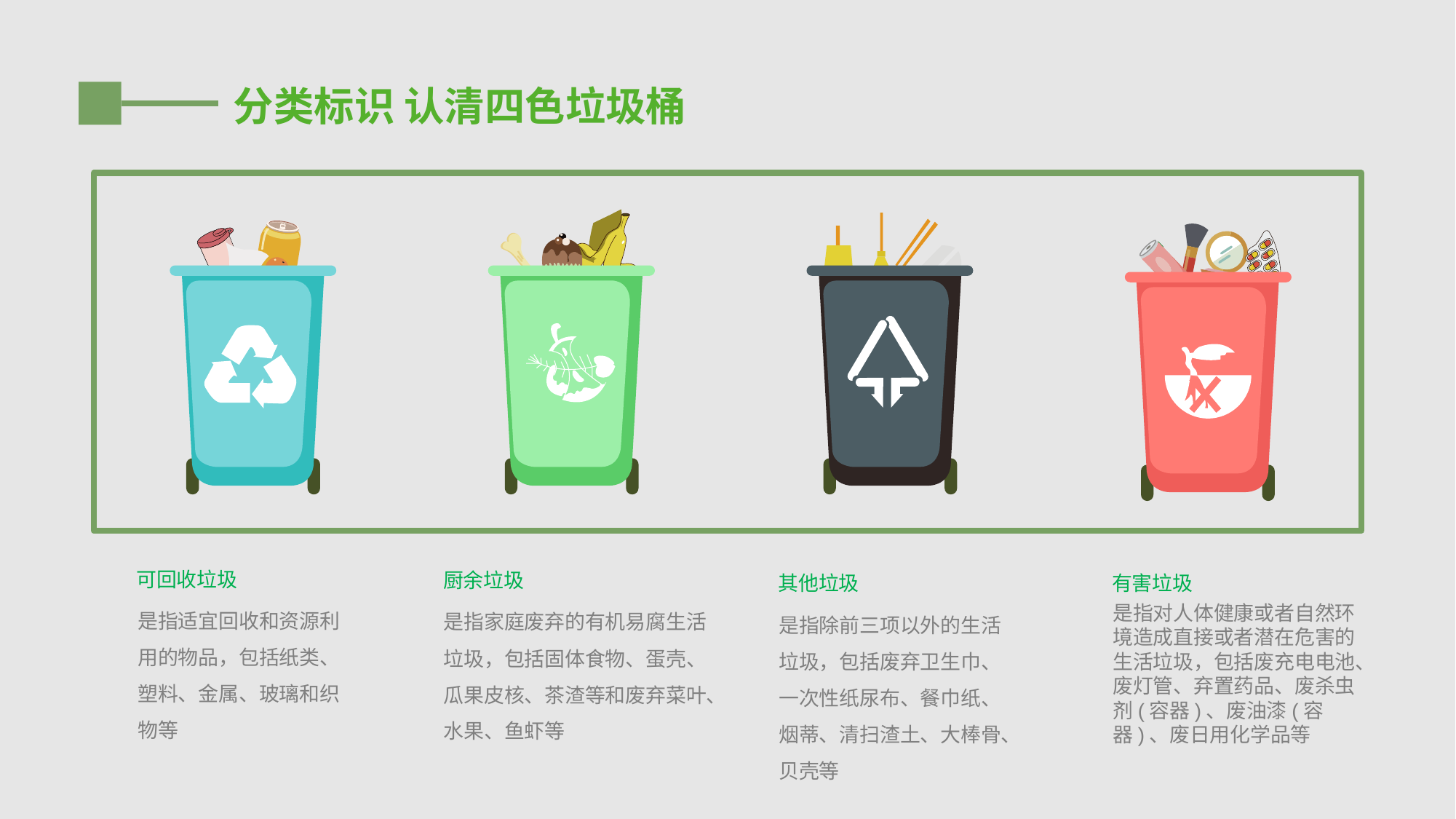

分类标识 认清四色垃圾桶

可回收垃圾
是指适宜回收和资源利用的物品，包括纸类、塑料、金属、玻璃和织物等
厨余垃圾
是指家庭废弃的有机易腐生活垃圾，包括固体食物、蛋壳、瓜果皮核、茶渣等和废弃菜叶、水果、鱼虾等
其他垃圾
是指除前三项以外的生活垃圾，包括废弃卫生巾、一次性纸尿布、餐巾纸、烟蒂、清扫渣土、大棒骨、贝壳等
有害垃圾
是指对人体健康或者自然环境造成直接或者潜在危害的生活垃圾，包括废充电电池、废灯管、弃置药品、废杀虫剂(容器)、废油漆(容器)、废日用化学品等